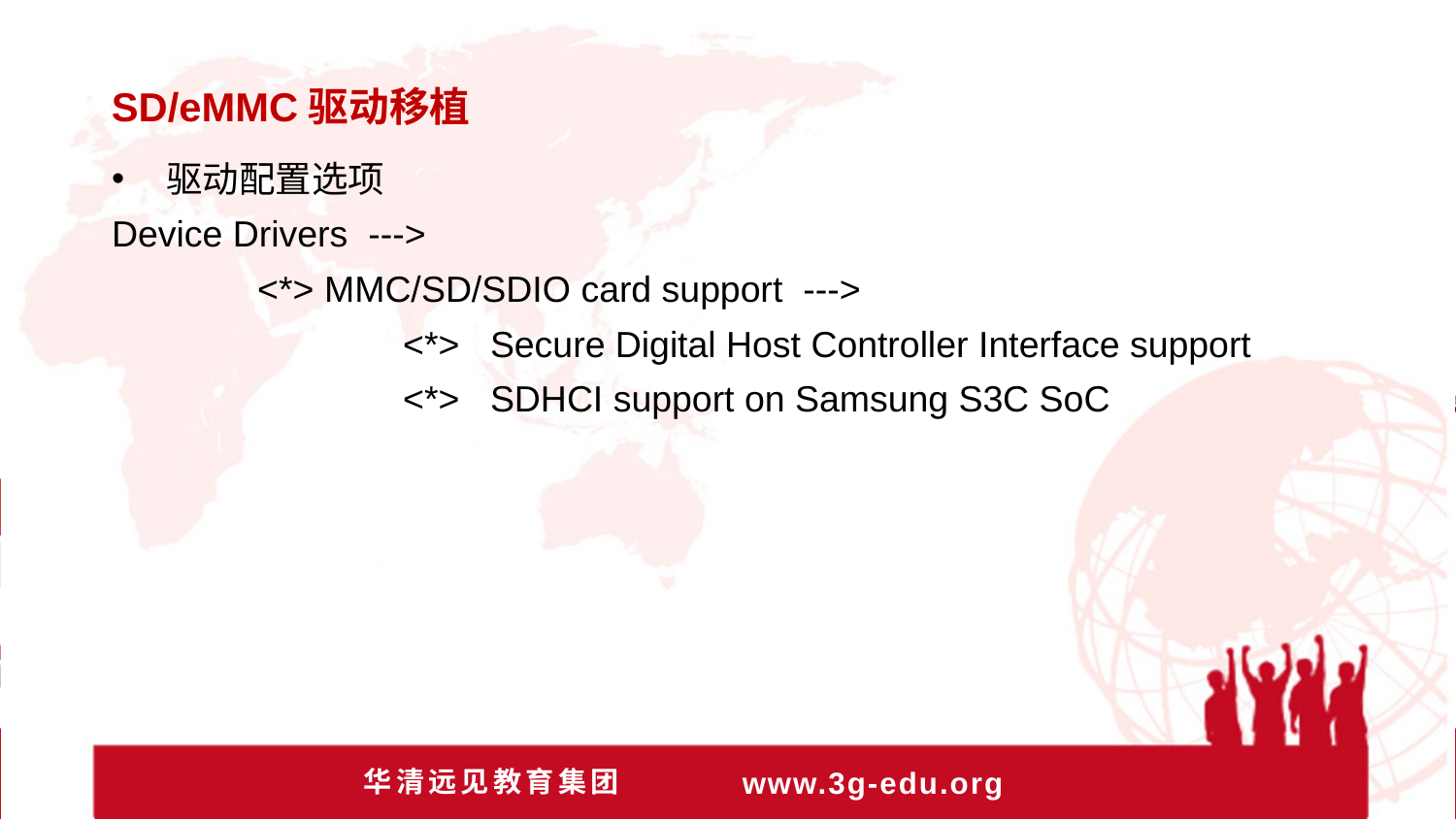

SD/eMMC驱动移植
驱动配置选项
Device Drivers  --->
	<*> MMC/SD/SDIO card support  --->
		<*>   Secure Digital Host Controller Interface support
		<*>   SDHCI support on Samsung S3C SoC